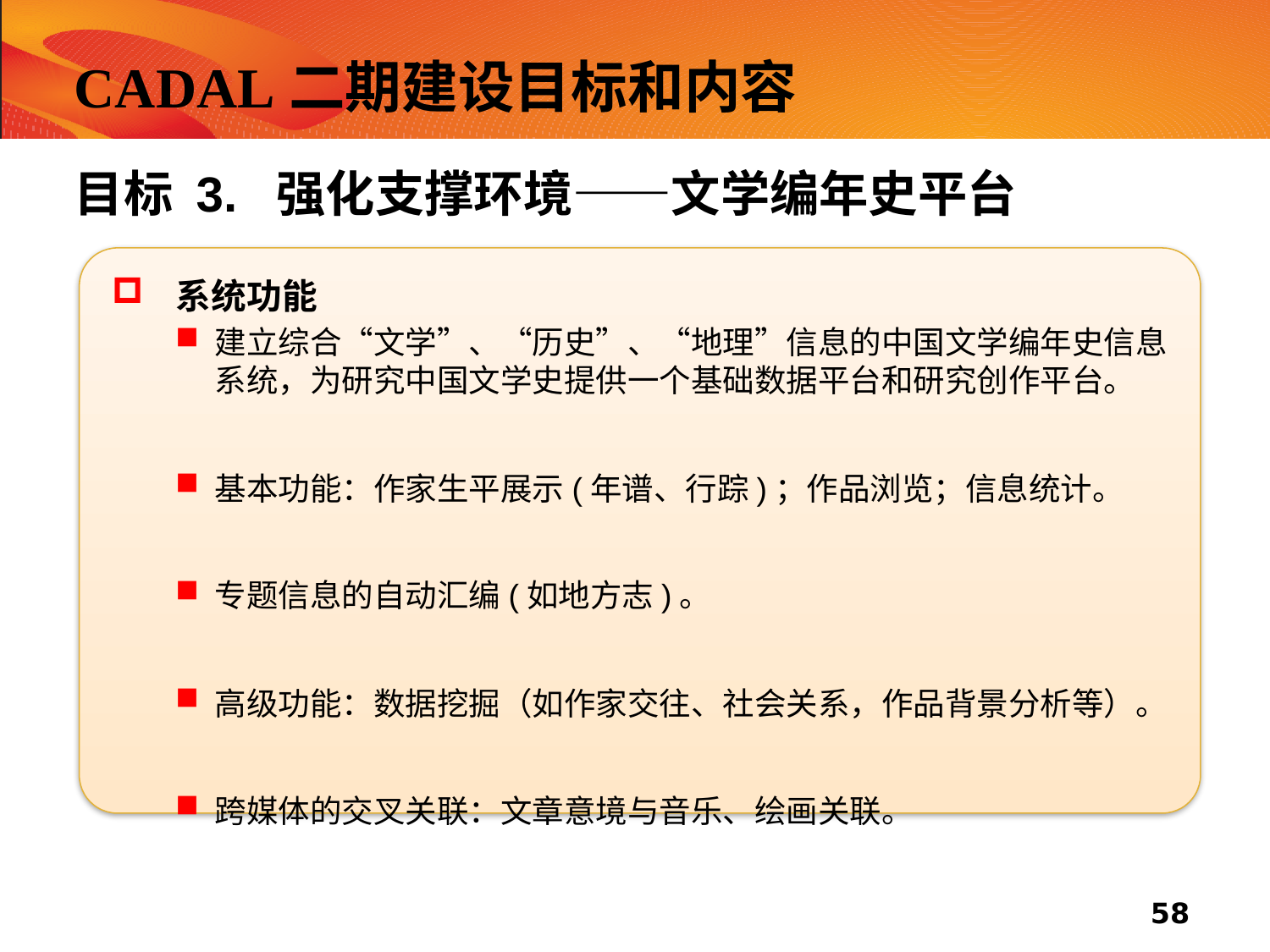

# CADAL二期建设目标和内容
目标 3.  强化支撑环境——文学编年史平台

 系统功能
建立综合“文学”、“历史”、“地理”信息的中国文学编年史信息系统，为研究中国文学史提供一个基础数据平台和研究创作平台。

基本功能：作家生平展示(年谱、行踪)；作品浏览；信息统计。

专题信息的自动汇编(如地方志)。

高级功能：数据挖掘（如作家交往、社会关系，作品背景分析等）。

跨媒体的交叉关联：文章意境与音乐、绘画关联。